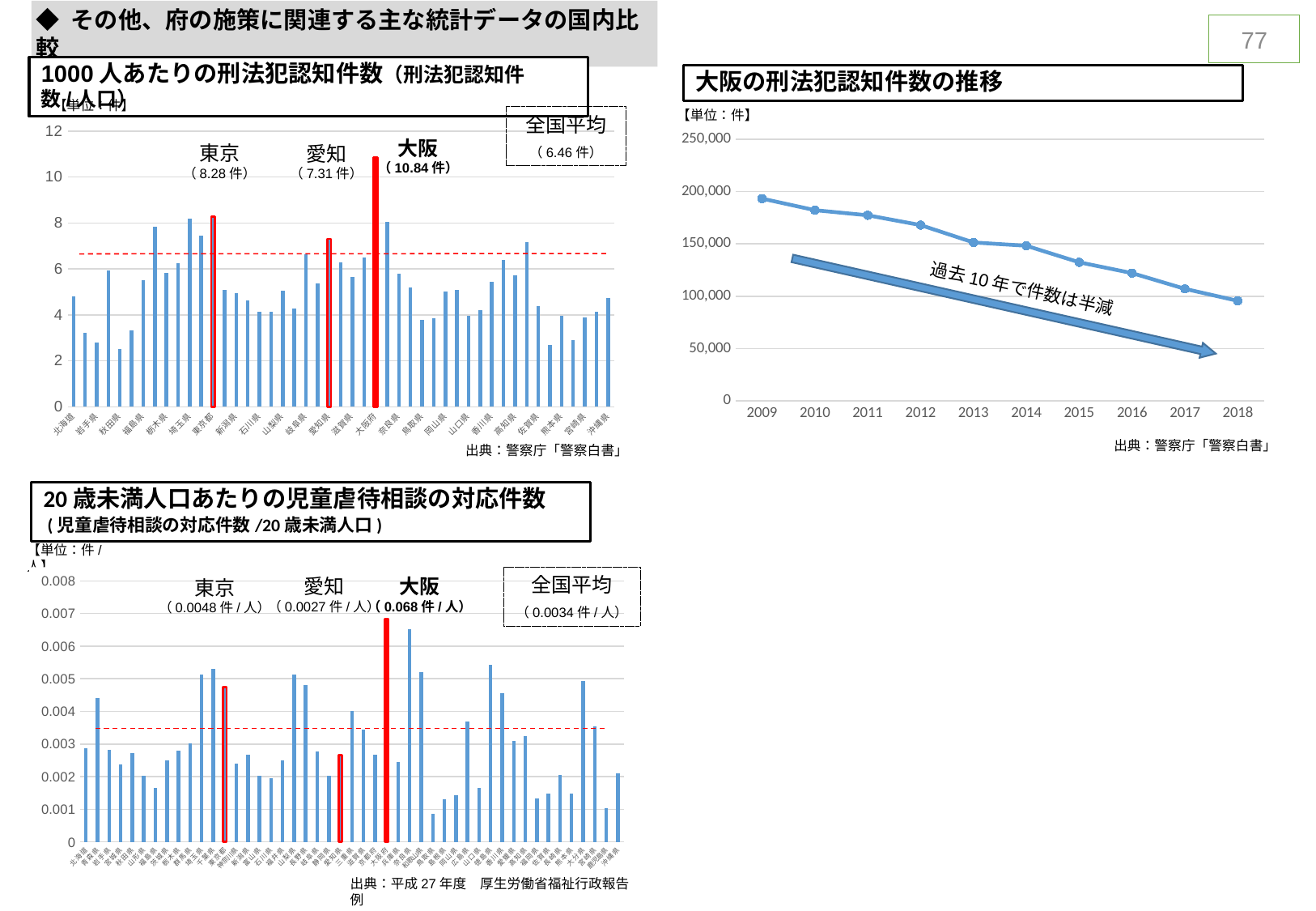

◆ その他、府の施策に関連する主な統計データの国内比較
77
1000人あたりの刑法犯認知件数（刑法犯認知件数/人口）
大阪の刑法犯認知件数の推移

【単位：件】
【単位：件】
全国平均
（6.46件）

### Chart

| Category |  |
|---|---|
| 北海道 | 4.816307226636398 |
| 青森県 | 3.214568487727633 |
| 岩手県 | 2.7864625302175665 |
| 宮城県 | 5.939119170984456 |
| 秋田県 | 2.507645259938838 |
| 山形県 | 3.315596330275229 |
| 福島県 | 5.513412017167382 |
| 茨城県 | 7.8380257212374005 |
| 栃木県 | 5.830421377183967 |
| 群馬県 | 6.250512295081967 |
| 埼玉県 | 8.185675306957709 |
| 千葉県 | 7.465707434052757 |
| 東京都 | 8.283316452032992 |
| 神奈川県 | 5.097526424757546 |
| 新潟県 | 4.958593054318789 |
| 富山県 | 4.615238095238095 |
| 石川県 | 4.131233595800525 |
| 福井県 | 4.130490956072351 |
| 山梨県 | 5.046511627906977 |
| 長野県 | 4.277750848279205 |
| 岐阜県 | 6.625938908362544 |
| 静岡県 | 5.372779447936595 |
| 愛知県 | 7.307947459201274 |
| 三重県 | 6.279731993299833 |
| 滋賀県 | 5.6423512747875355 |
| 京都府 | 6.492087996912389 |
| 大阪府 | 10.842845795983207 |
| 兵庫県 | 8.065827862873816 |
| 奈良県 | 5.798356982823003 |
| 和歌山県 | 5.185026737967914 |
| 鳥取県 | 3.767857142857143 |
| 島根県 | 3.8691176470588236 |
| 岡山県 | 5.010010537407798 |
| 広島県 | 5.080227192048278 |
| 山口県 | 3.9554744525547445 |
| 徳島県 | 4.203804347826087 |
| 香川県 | 5.428274428274428 |
| 愛媛県 | 6.3801775147929 |
| 高知県 | 5.739376770538244 |
| 福岡県 | 7.1864108086939495 |
| 佐賀県 | 4.372405372405372 |
| 長崎県 | 2.700969425801641 |
| 熊本県 | 3.9453614114968696 |
| 大分県 | 2.9117132867132867 |
| 宮崎県 | 3.889916743755782 |
| 鹿児島県 | 4.1536555142503095 |
| 沖縄県 | 4.75 |

### Chart

| Category | 刑法犯認知件数 |
|---|---|
| 2009 | 193325.0 |
| 2010 | 182259.0 |
| 2011 | 177397.0 |
| 2012 | 168012.0 |
| 2013 | 151413.0 |
| 2014 | 148257.0 |
| 2015 | 132471.0 |
| 2016 | 122136.0 |
| 2017 | 107023.0 |
| 2018 | 95558.0 |
大阪
（10.84件）
東京
（8.28件）
愛知
（7.31件）
過去10年で件数は半減
出典：警察庁「警察白書」
出典：警察庁「警察白書」
20歳未満人口あたりの児童虐待相談の対応件数
 (児童虐待相談の対応件数/20歳未満人口)
【単位：件/人】

### Chart

| Category | 20歳未満人口あたりの児童虐待相談の対応件数 (児童虐待相談の対応件数/20歳未満人口) |
|---|---|
| 北 海 道 | 0.00286 |
| 青 森 県 | 0.00441 |
| 岩 手 県 | 0.00281 |
| 宮 城 県 | 0.00237 |
| 秋 田 県 | 0.00272 |
| 山 形 県 | 0.0020299999999999997 |
| 福 島 県 | 0.00166 |
| 茨 城 県 | 0.0025 |
| 栃 木 県 | 0.00279 |
| 群 馬 県 | 0.0030099999999999997 |
| 埼 玉 県 | 0.00514 |
| 千 葉 県 | 0.0053 |
| 東 京 都 | 0.00475 |
| 神奈川県 | 0.00239 |
| 新 潟 県 | 0.00266 |
| 富 山 県 | 0.00202 |
| 石 川 県 | 0.0019399999999999999 |
| 福 井 県 | 0.0025 |
| 山 梨 県 | 0.00512 |
| 長 野 県 | 0.0048 |
| 岐 阜 県 | 0.00276 |
| 静 岡 県 | 0.0020299999999999997 |
| 愛 知 県 | 0.00266 |
| 三 重 県 | 0.004019999999999999 |
| 滋 賀 県 | 0.0034300000000000003 |
| 京 都 府 | 0.00268 |
| 大 阪 府 | 0.00683 |
| 兵 庫 県 | 0.0024500000000000004 |
| 奈 良 県 | 0.00651 |
| 和歌山県 | 0.005200000000000001 |
| 鳥 取 県 | 0.000869 |
| 島 根 県 | 0.00132 |
| 岡 山 県 | 0.00142 |
| 広 島 県 | 0.0037 |
| 山 口 県 | 0.00165 |
| 徳 島 県 | 0.00542 |
| 香 川 県 | 0.00455 |
| 愛 媛 県 | 0.0031000000000000003 |
| 高 知 県 | 0.0032500000000000003 |
| 福 岡 県 | 0.00133 |
| 佐 賀 県 | 0.00149 |
| 長 崎 県 | 0.00204 |
| 熊 本 県 | 0.00149 |
| 大 分 県 | 0.00492 |
| 宮 崎 県 | 0.00354 |
| 鹿児島県 | 0.00103 |
| 沖 縄 県 | 0.00209 |
全国平均
（0.0034件/人）
大阪
（0.068件/人）
愛知
（0.0027件/人）
東京
（0.0048件/人）
出典：平成27年度　厚生労働省福祉行政報告例